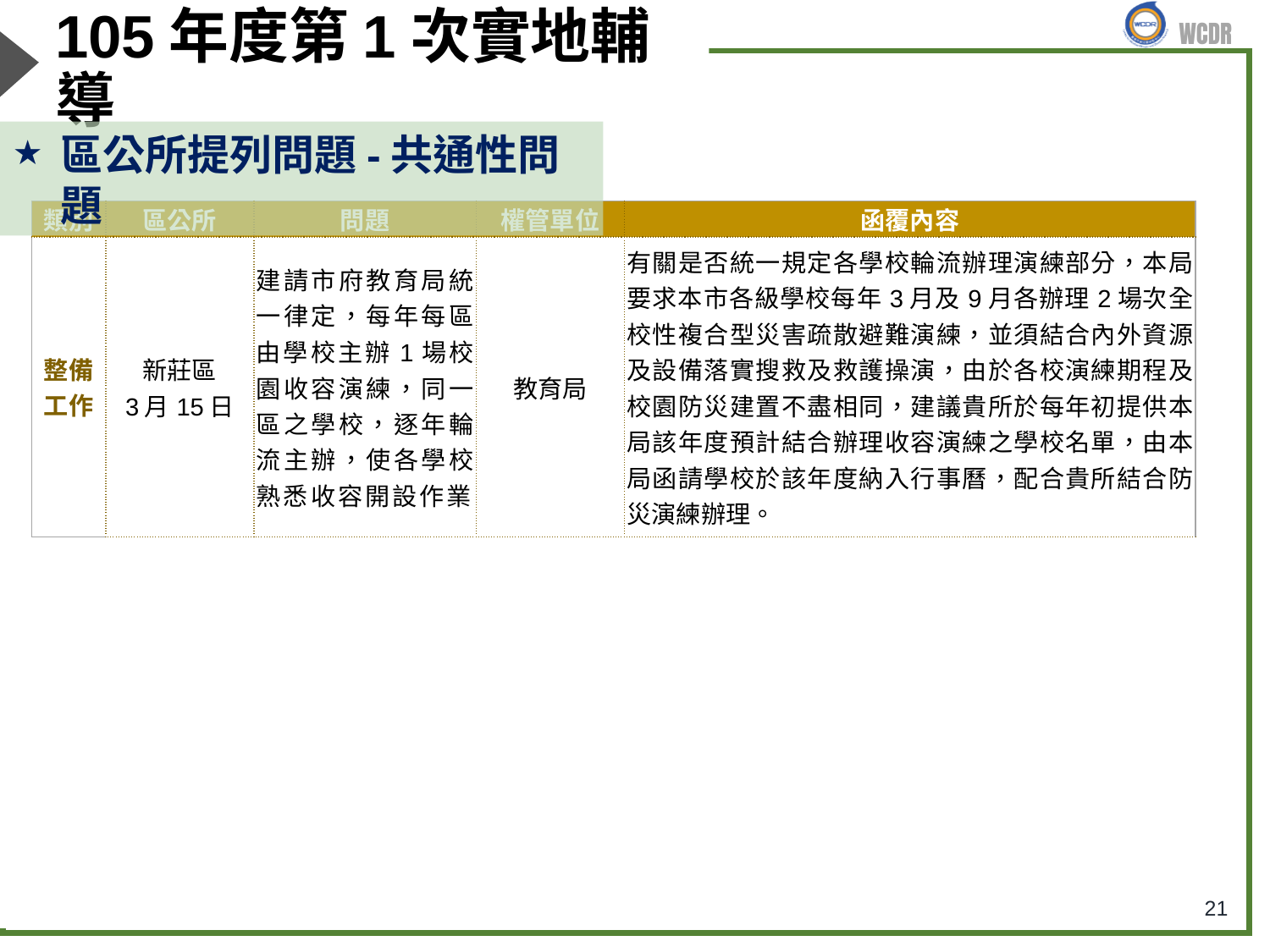

# 105年度第1次實地輔導
區公所提列問題-共通性問題
| 類別 | 區公所 | 問題 | 權管單位 | 函覆內容 |
| --- | --- | --- | --- | --- |
| 整備工作 | 新莊區 3月15日 | 建請市府教育局統一律定，每年每區由學校主辦1場校園收容演練，同一區之學校，逐年輪流主辦，使各學校熟悉收容開設作業。 | 教育局 | 有關是否統一規定各學校輪流辦理演練部分，本局要求本市各級學校每年3月及9月各辦理2場次全校性複合型災害疏散避難演練，並須結合內外資源及設備落實搜救及救護操演，由於各校演練期程及校園防災建置不盡相同，建議貴所於每年初提供本局該年度預計結合辦理收容演練之學校名單，由本局函請學校於該年度納入行事曆，配合貴所結合防災演練辦理。 |
21